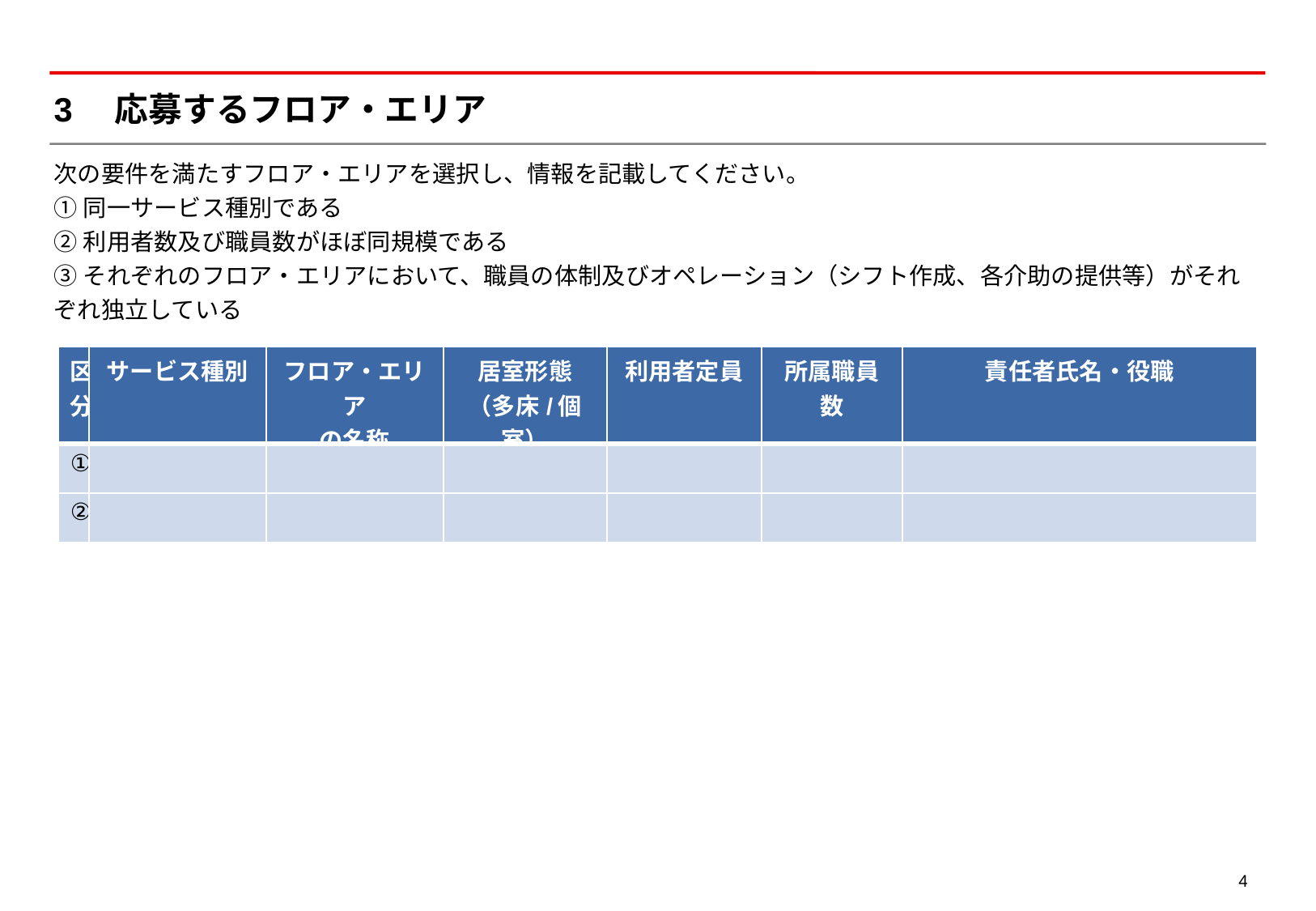

# 3　応募するフロア・エリア
次の要件を満たすフロア・エリアを選択し、情報を記載してください。
①同一サービス種別である
②利用者数及び職員数がほぼ同規模である
③それぞれのフロア・エリアにおいて、職員の体制及びオペレーション（シフト作成、各介助の提供等）がそれぞれ独立している
| 区分 | サービス種別 | フロア・エリア の名称 | 居室形態 （多床/個室） | 利用者定員 | 所属職員数 | 責任者氏名・役職 |
| --- | --- | --- | --- | --- | --- | --- |
| ① |  |  |  |  |  |  |
| ② |  |  |  |  |  |  |